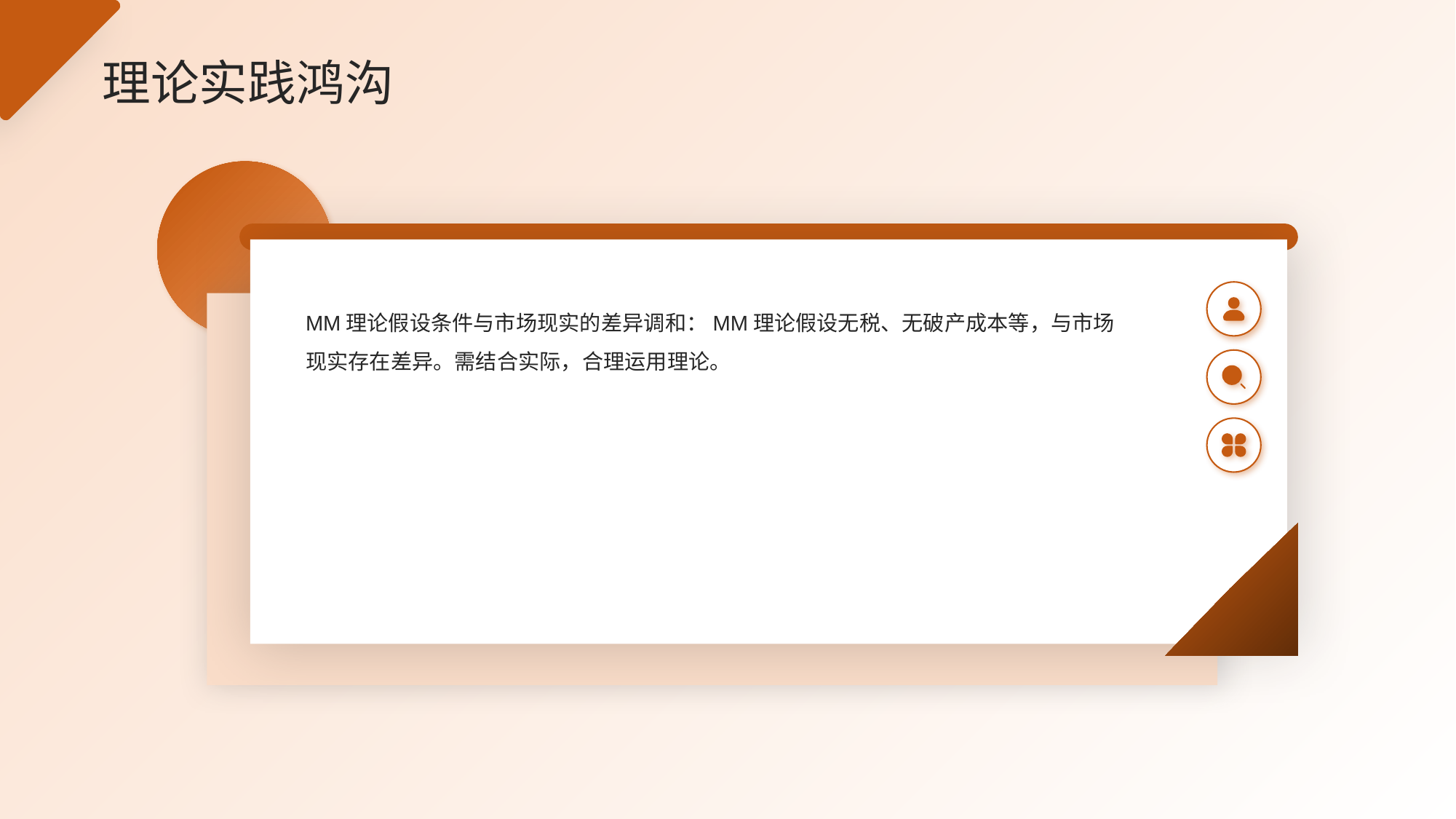

理论实践鸿沟

MM理论假设条件与市场现实的差异调和：MM理论假设无税、无破产成本等，与市场现实存在差异。需结合实际，合理运用理论。